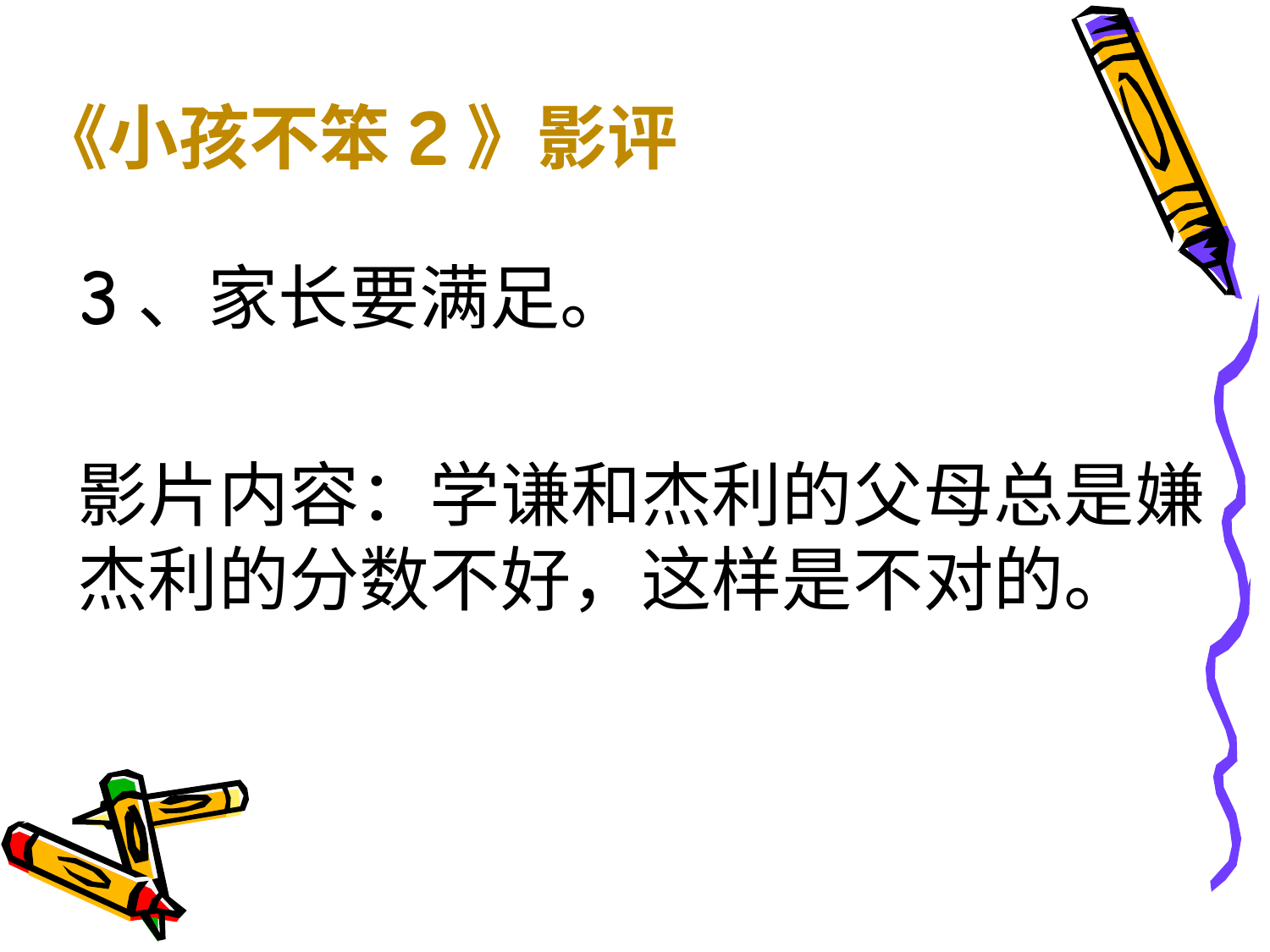

# 《小孩不笨2》影评
3、家长要满足。

影片内容：学谦和杰利的父母总是嫌杰利的分数不好，这样是不对的。